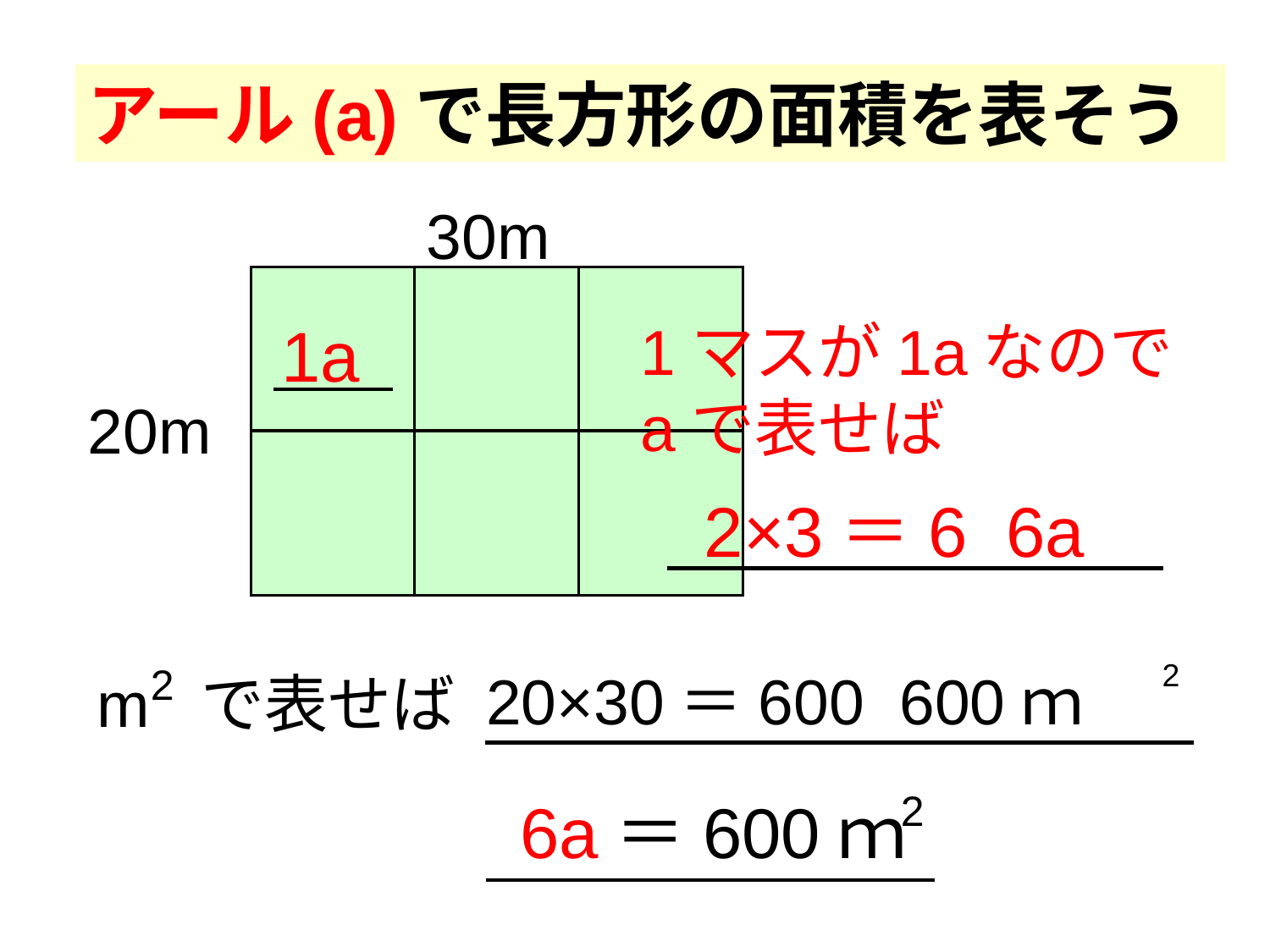

アール(a)で長方形の面積を表そう
30m

1a
1マスが1aなのでaで表せば
20m
2×3＝6  6a
2
2
m  で表せば
20×30＝600  600ｍ
2
6a＝600ｍ